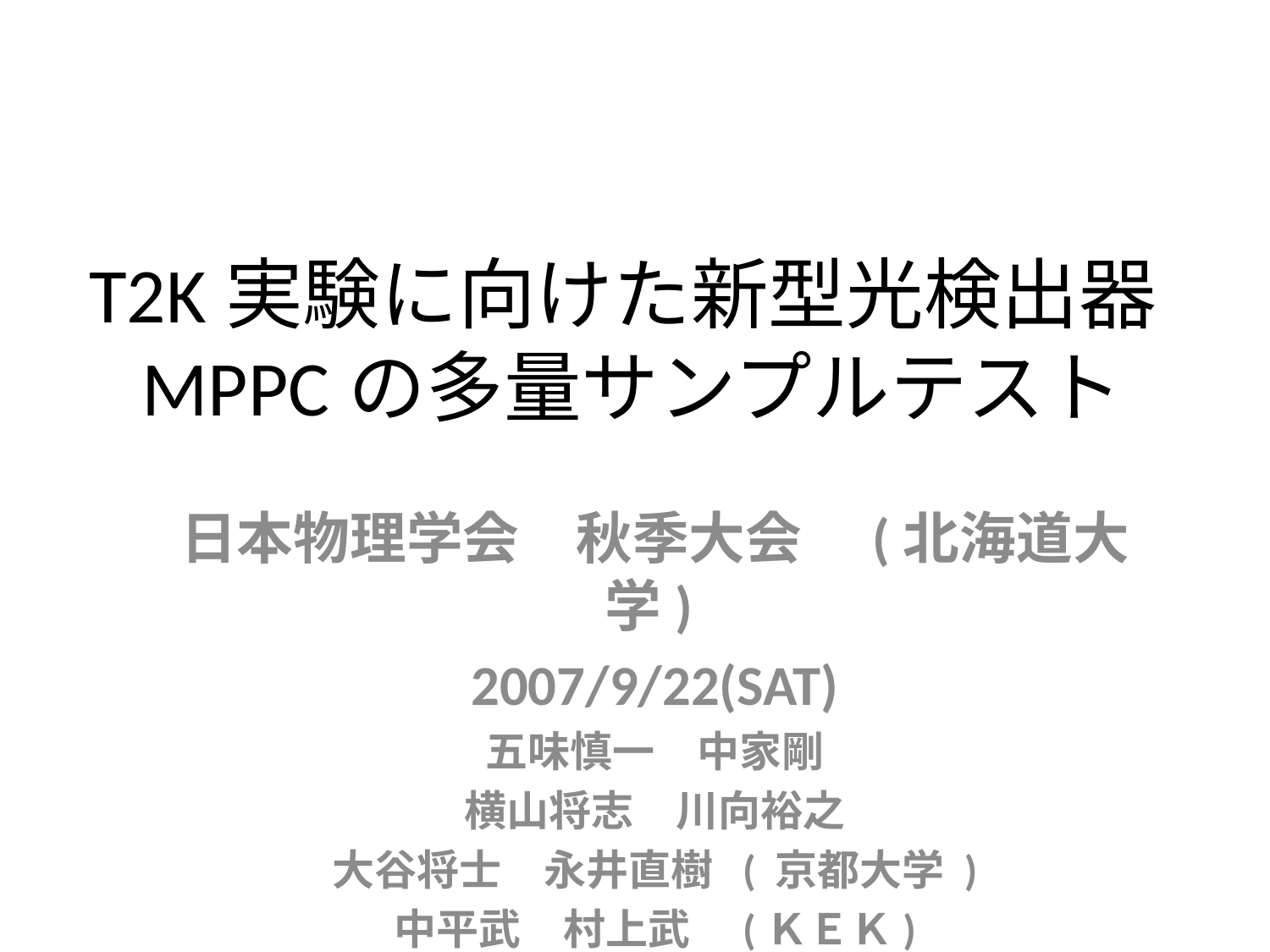

# T2K実験に向けた新型光検出器MPPCの多量サンプルテスト
日本物理学会　秋季大会　(北海道大学)
2007/9/22(SAT)
五味慎一　中家剛
横山将志　川向裕之
大谷将士　永井直樹  ( 京都大学 )
中平武　村上武　(ＫＥＫ)